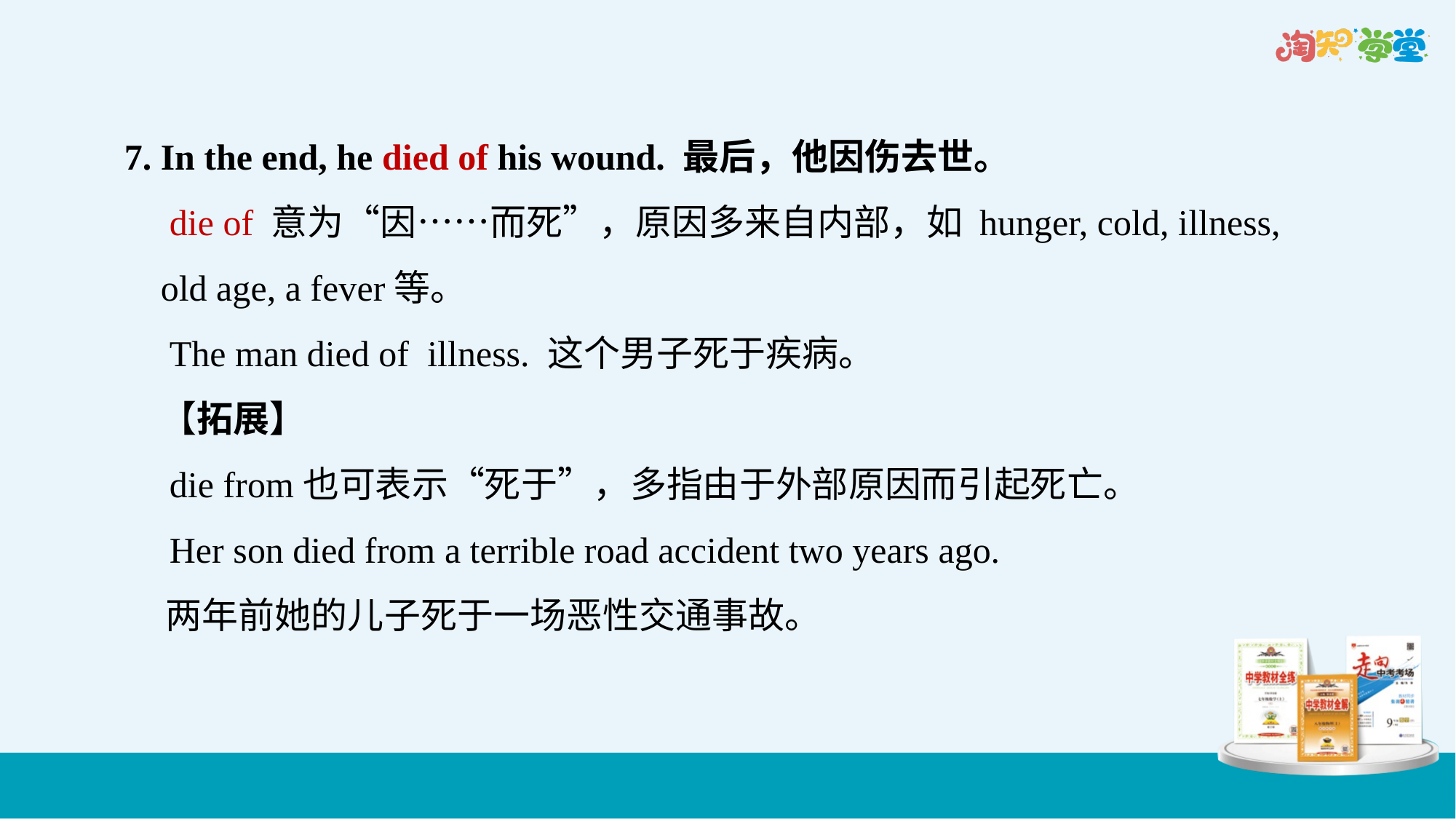

7. In the end, he died of his wound. 最后，他因伤去世。
　die of 意为“因……而死”，原因多来自内部，如 hunger, cold, illness,
    old age, a fever等。
　The man died of  illness. 这个男子死于疾病。
　【拓展】
　die from也可表示“死于”，多指由于外部原因而引起死亡。
　Her son died from a terrible road accident two years ago.
    两年前她的儿子死于一场恶性交通事故。